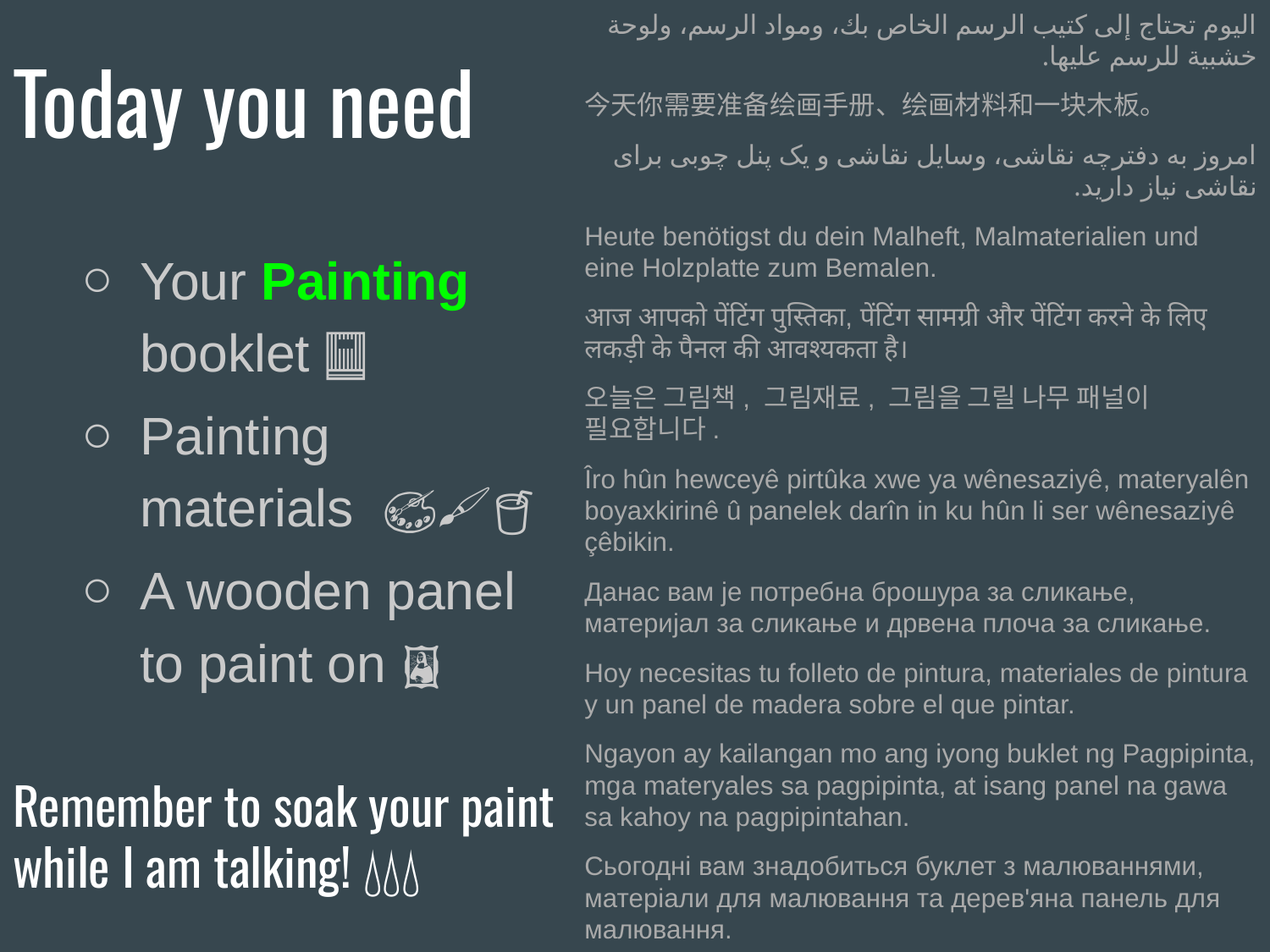

Today you need

Your Painting booklet 📕
Painting materials  🎨🖌️🥤
A wooden panel to paint on 🖼️
Remember to soak your paint while I am talking! 💧💧💧
اليوم تحتاج إلى كتيب الرسم الخاص بك، ومواد الرسم، ولوحة خشبية للرسم عليها.
今天你需要准备绘画手册、绘画材料和一块木板。
امروز به دفترچه نقاشی، وسایل نقاشی و یک پنل چوبی برای نقاشی نیاز دارید.
Heute benötigst du dein Malheft, Malmaterialien und eine Holzplatte zum Bemalen.
आज आपको पेंटिंग पुस्तिका, पेंटिंग सामग्री और पेंटिंग करने के लिए लकड़ी के पैनल की आवश्यकता है।
오늘은 그림책, 그림재료, 그림을 그릴 나무 패널이 필요합니다.
Îro hûn hewceyê pirtûka xwe ya wênesaziyê, materyalên boyaxkirinê û panelek darîn in ku hûn li ser wênesaziyê çêbikin.
Данас вам је потребна брошура за сликање, материјал за сликање и дрвена плоча за сликање.
Hoy necesitas tu folleto de pintura, materiales de pintura y un panel de madera sobre el que pintar.
Ngayon ay kailangan mo ang iyong buklet ng Pagpipinta, mga materyales sa pagpipinta, at isang panel na gawa sa kahoy na pagpipintahan.
Сьогодні вам знадобиться буклет з малюваннями, матеріали для малювання та дерев'яна панель для малювання.